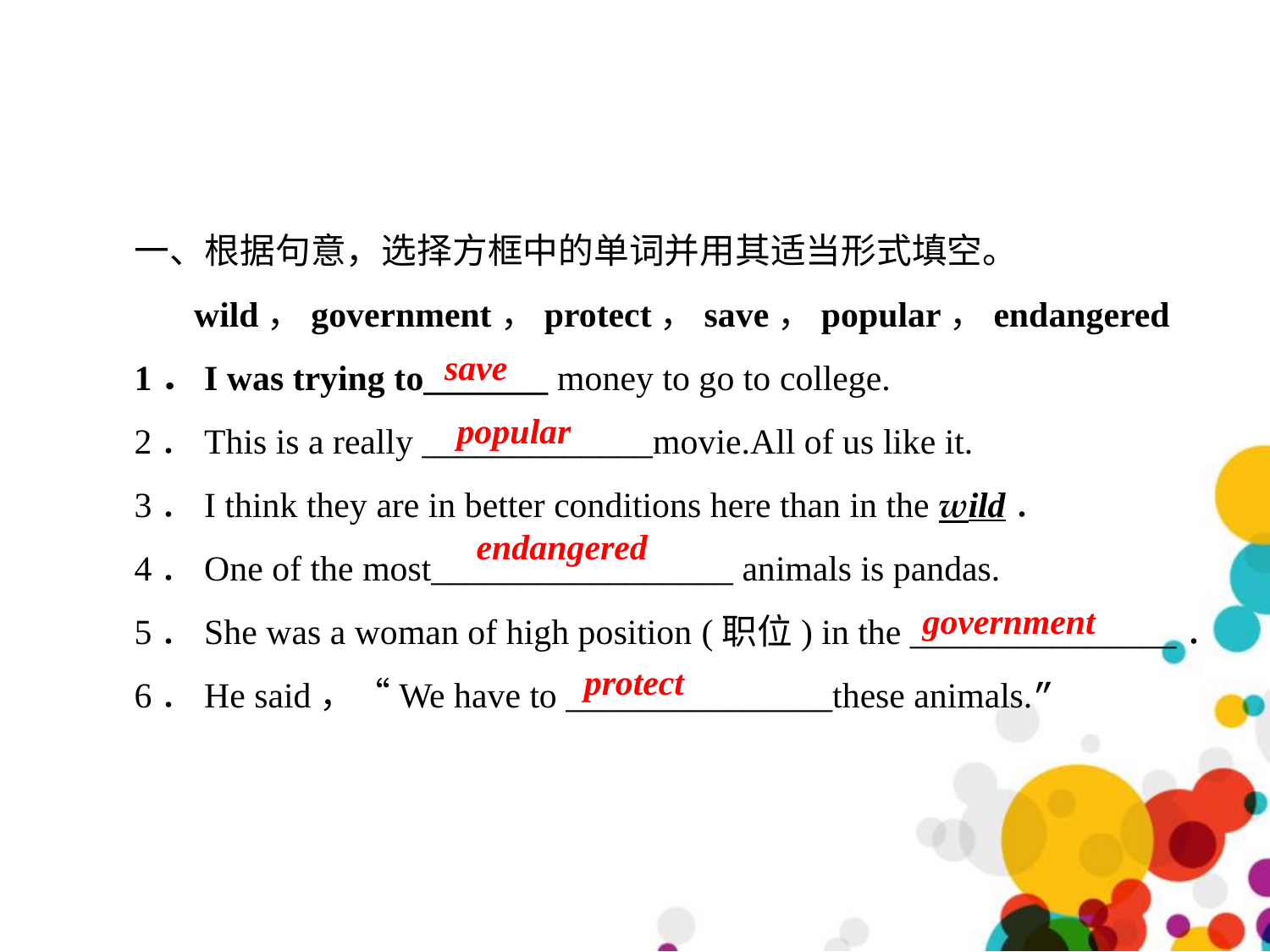

一、根据句意，选择方框中的单词并用其适当形式填空。
wild，government，protect，save，popular，endangered
1．I was trying to_______ money to go to college.
2．This is a really _____________movie.All of us like it.
3．I think they are in better conditions here than in the wild．
4．One of the most_________________ animals is pandas.
5．She was a woman of high position (职位) in the _______________．
6．He said，“We have to _______________these animals.”
 save
popular
 endangered
government
protect